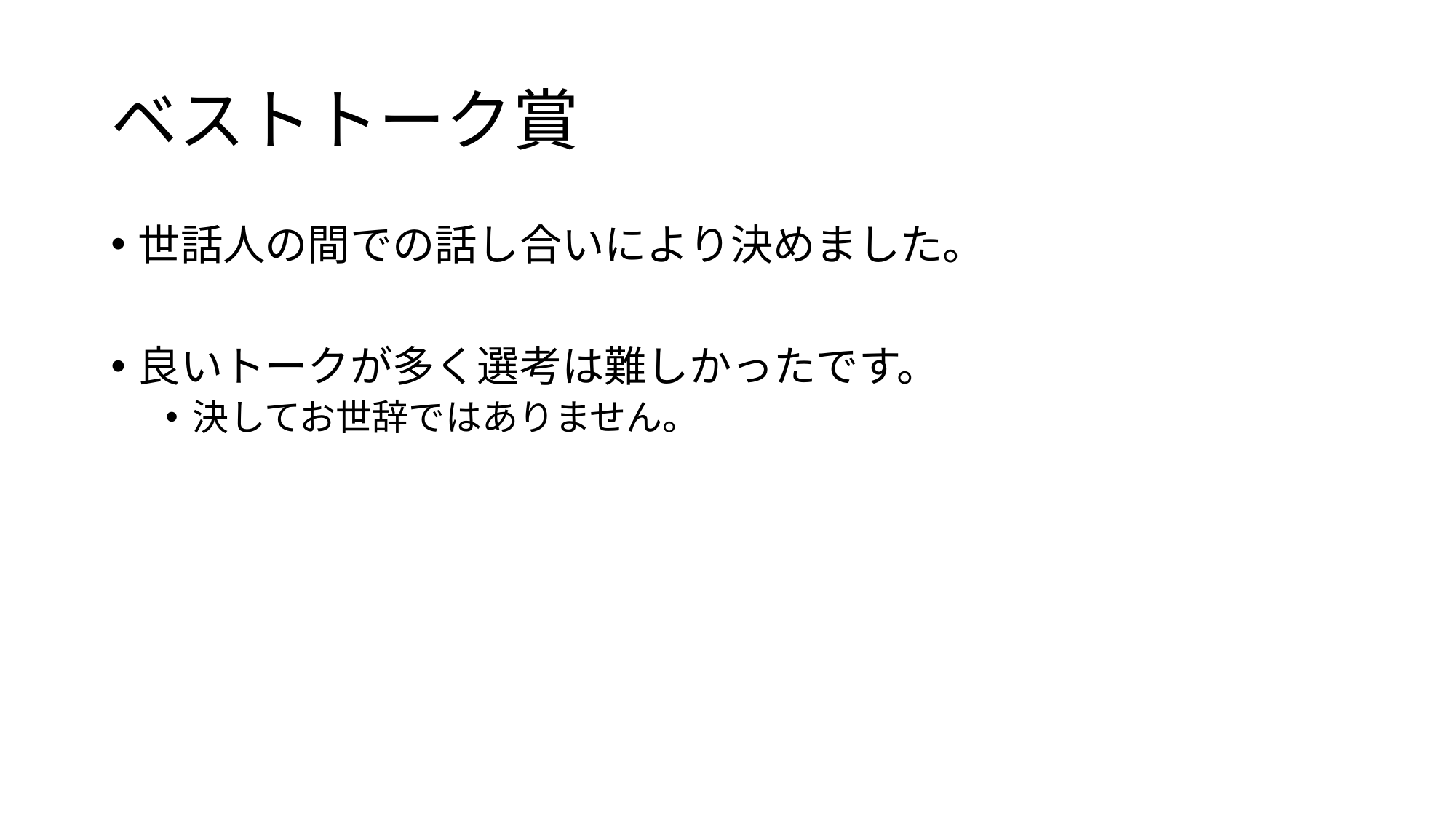

# ベストトーク賞
世話人の間での話し合いにより決めました。

良いトークが多く選考は難しかったです。
決してお世辞ではありません。